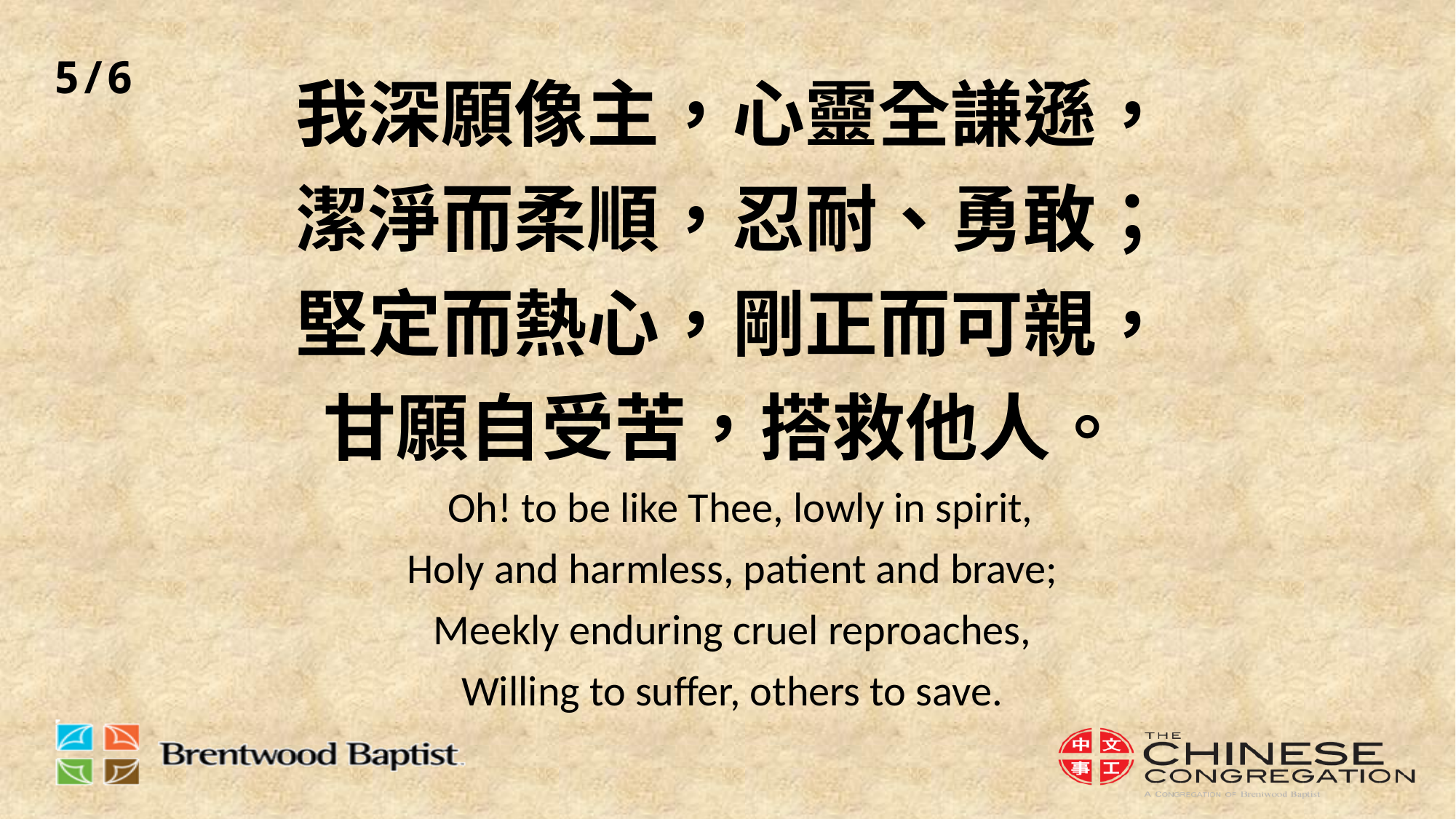

5/6
# 我深願像主，心靈全謙遜， 潔淨而柔順，忍耐、勇敢； 堅定而熱心，剛正而可親， 甘願自受苦，搭救他人。 Oh! to be like Thee, lowly in spirit, Holy and harmless, patient and brave; Meekly enduring cruel reproaches, Willing to suffer, others to save.